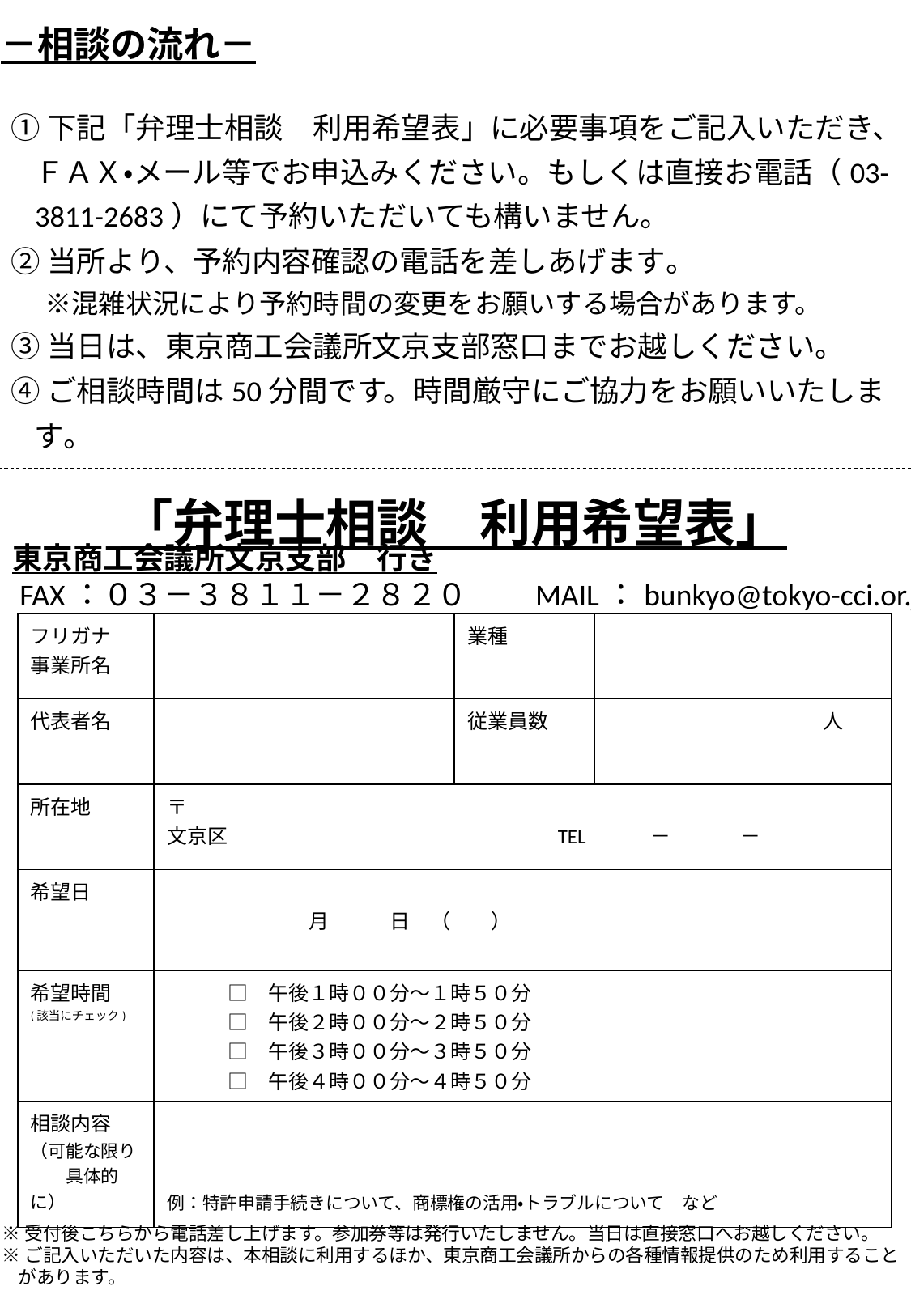

－相談の流れ－
①下記「弁理士相談　利用希望表」に必要事項をご記入いただき、ＦＡＸ・メール等でお申込みください。もしくは直接お電話（03-3811-2683）にて予約いただいても構いません。
②当所より、予約内容確認の電話を差しあげます。
　  ※混雑状況により予約時間の変更をお願いする場合があります。
③当日は、東京商工会議所文京支部窓口までお越しください。
④ご相談時間は50分間です。時間厳守にご協力をお願いいたします。

　「弁理士相談　利用希望表」
　東京商工会議所文京支部　行き
　FAX：０３－３８１１－２８２０　　MAIL：bunkyo@tokyo-cci.or.jp
| フリガナ 事業所名 |  | 業種 |  |
| --- | --- | --- | --- |
| 代表者名 |  | 従業員数 | 人 |
| 所在地 | 〒 文京区　　　　　　　　　　　　　　　　TEL　　　－　　　 － |  |  |
| 希望日 | 月　　　日　（　　） |  |  |
| 希望時間 (該当にチェック) | □　午後１時００分～１時５０分　　 　　　□　午後２時００分～２時５０分 　　　□　午後３時００分～３時５０分　　 　　　□　午後４時００分～４時５０分 |  |  |
| 相談内容 （可能な限り　　具体的に） | 例：特許申請手続きについて、商標権の活用・トラブルについて　など |  |  |
     ※受付後こちらから電話差し上げます。参加券等は発行いたしません。当日は直接窓口へお越しください。
     ※ご記入いただいた内容は、本相談に利用するほか、東京商工会議所からの各種情報提供のため利用すること
　　があります。